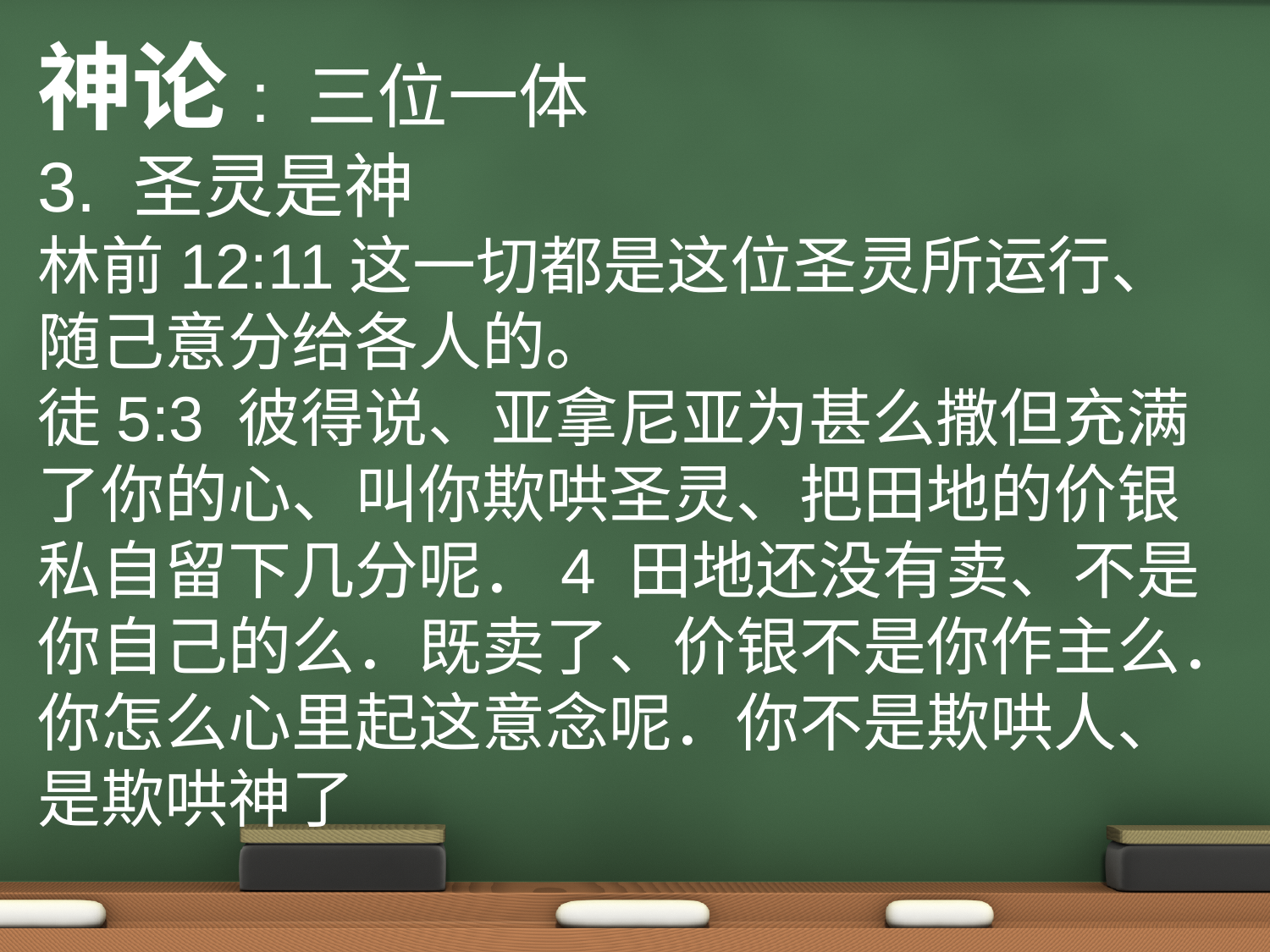

神论: 三位一体
3. 圣灵是神
林前12:11这一切都是这位圣灵所运行、随己意分给各人的。
徒5:3 彼得说、亚拿尼亚为甚么撒但充满了你的心、叫你欺哄圣灵、把田地的价银私自留下几分呢．4 田地还没有卖、不是你自己的么．既卖了、价银不是你作主么．你怎么心里起这意念呢．你不是欺哄人、是欺哄神了